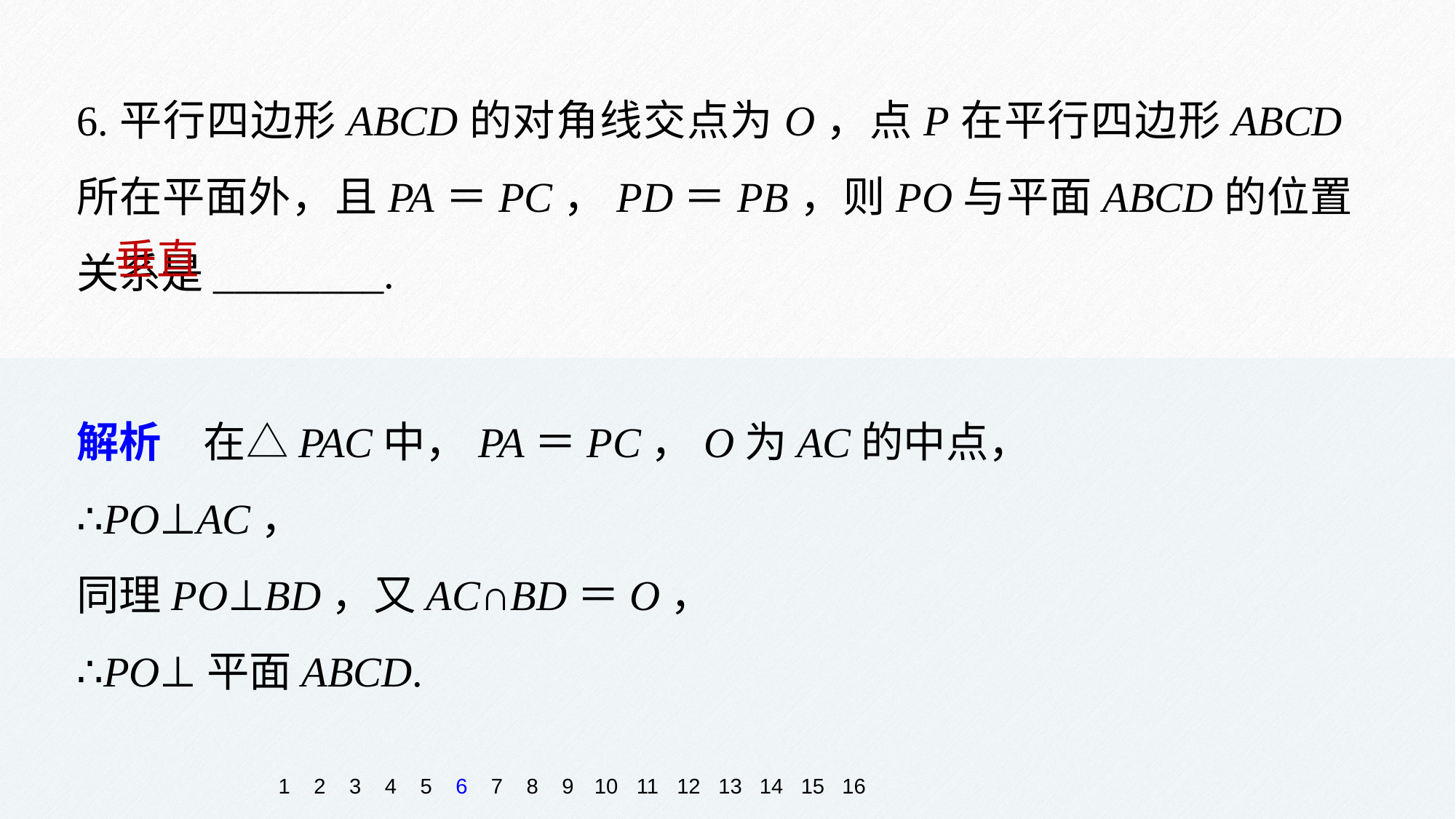

6.平行四边形ABCD的对角线交点为O，点P在平行四边形ABCD所在平面外，且PA＝PC，PD＝PB，则PO与平面ABCD的位置关系是________.
垂直
解析　在△PAC中，PA＝PC，O为AC的中点，
∴PO⊥AC，
同理PO⊥BD，又AC∩BD＝O，
∴PO⊥平面ABCD.
1
2
3
4
5
6
7
8
9
10
11
12
13
14
15
16